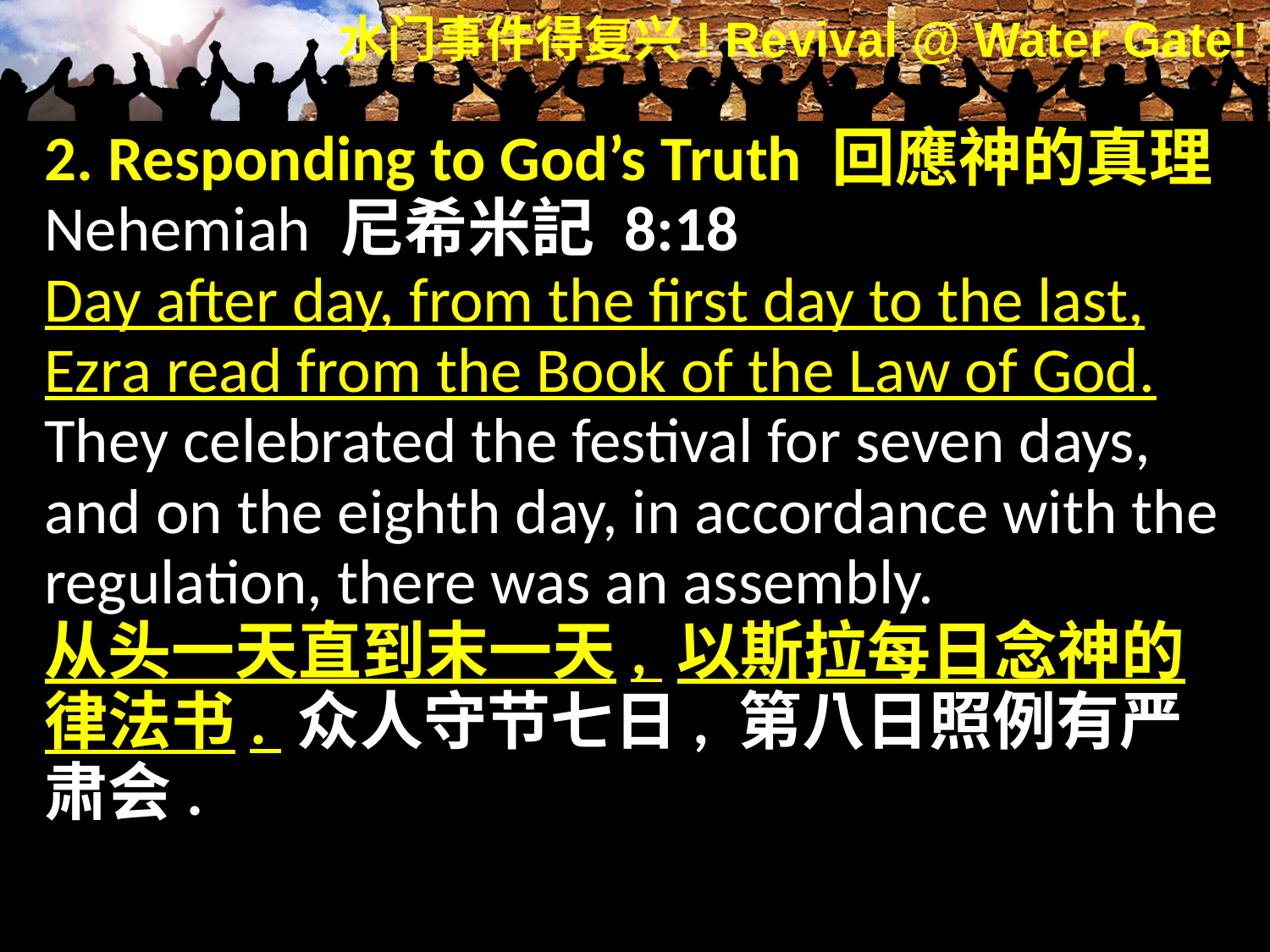

2. Responding to God’s Truth 回應神的真理
Nehemiah 尼希米記 8:18
Day after day, from the first day to the last, Ezra read from the Book of the Law of God. They celebrated the festival for seven days, and on the eighth day, in accordance with the regulation, there was an assembly.
从头一天直到末一天, 以斯拉每日念神的律法书. 众人守节七日, 第八日照例有严肃会.